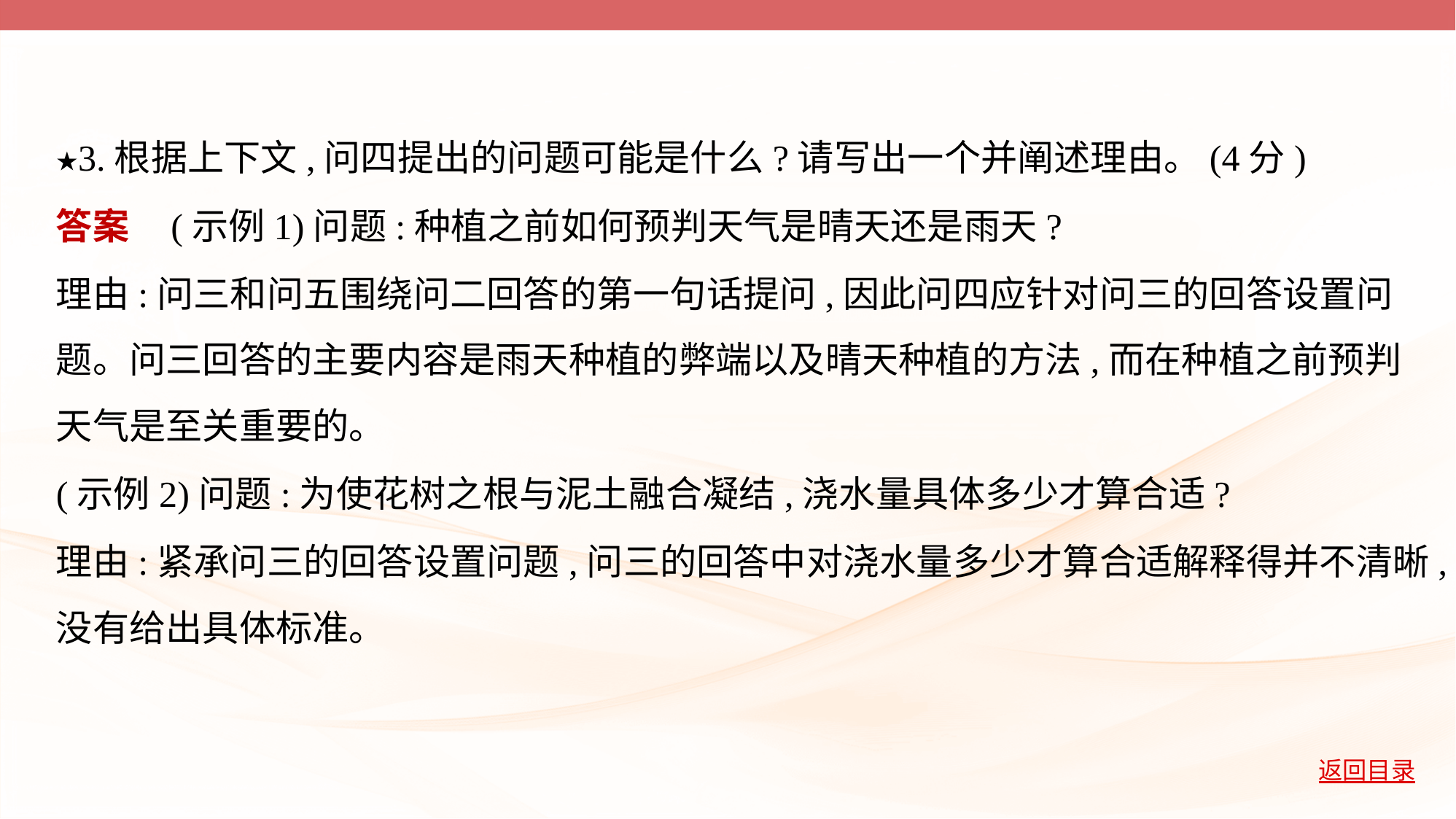

★3.根据上下文,问四提出的问题可能是什么?请写出一个并阐述理由。(4分)
答案    (示例1)问题:种植之前如何预判天气是晴天还是雨天?
理由:问三和问五围绕问二回答的第一句话提问,因此问四应针对问三的回答设置问
题。问三回答的主要内容是雨天种植的弊端以及晴天种植的方法,而在种植之前预判
天气是至关重要的。
(示例2)问题:为使花树之根与泥土融合凝结,浇水量具体多少才算合适?
理由:紧承问三的回答设置问题,问三的回答中对浇水量多少才算合适解释得并不清晰,
没有给出具体标准。